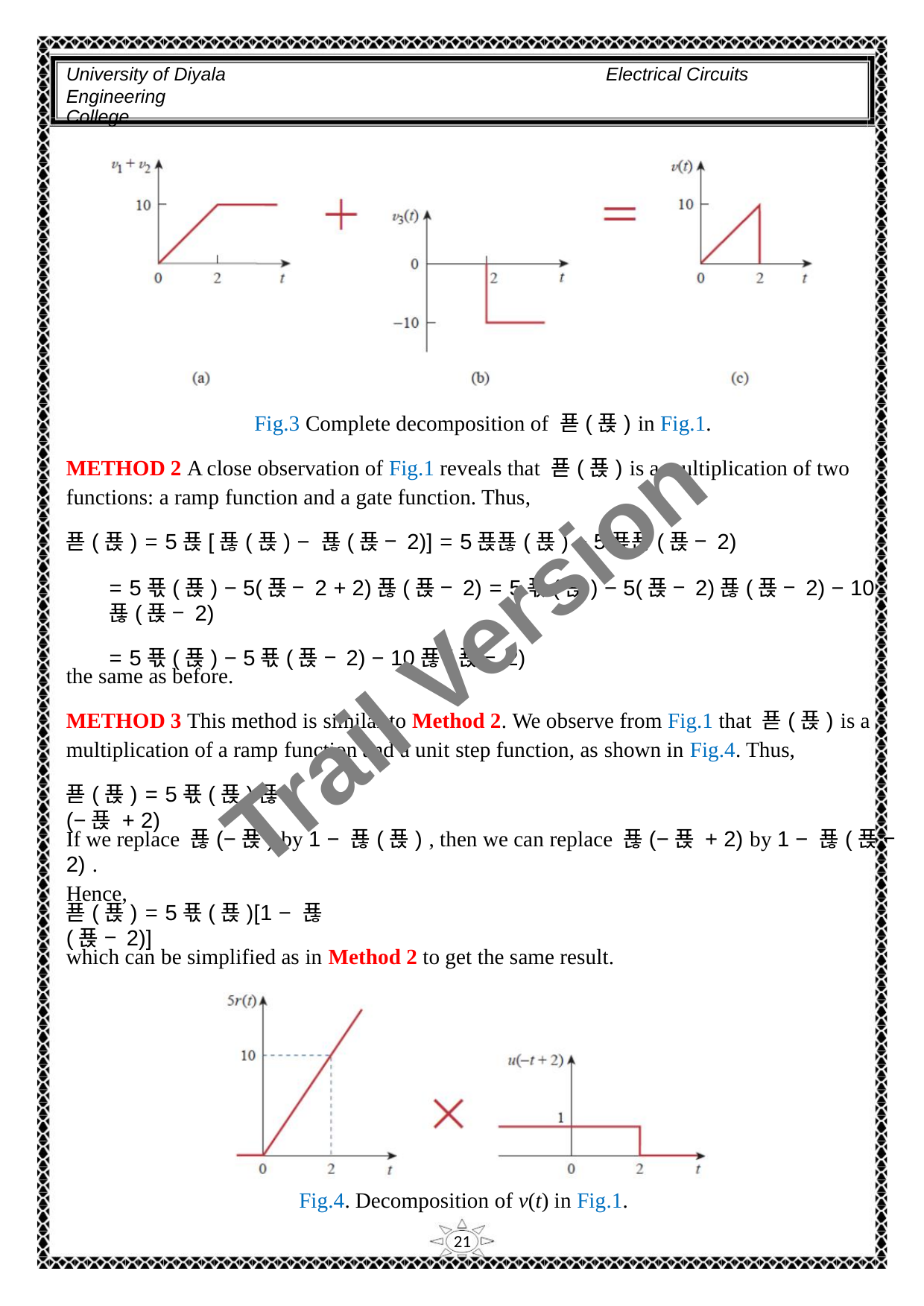

University of Diyala
Engineering College
Electrical Circuits
Fig.3 Complete decomposition of 푣(푡) in Fig.1.
METHOD 2 A close observation of Fig.1 reveals that 푣(푡) is a multiplication of two
functions: a ramp function and a gate function. Thus,
푣(푡) = 5푡[푢(푡) − 푢(푡 − 2)] = 5푡푢(푡) − 5푡푢(푡 − 2)
= 5푟(푡) − 5(푡 − 2 + 2)푢(푡 − 2) = 5푟(푡) − 5(푡 − 2)푢(푡 − 2) − 10푢(푡 − 2)
= 5푟(푡) − 5푟(푡 − 2) − 10푢(푡 − 2)
Trail Version
Trail Version
Trail Version
Trail Version
Trail Version
Trail Version
Trail Version
Trail Version
Trail Version
Trail Version
Trail Version
Trail Version
Trail Version
the same as before.
METHOD 3 This method is similar to Method 2. We observe from Fig.1 that 푣(푡) is a
multiplication of a ramp function and a unit step function, as shown in Fig.4. Thus,
푣(푡) = 5푟(푡)푢(−푡 + 2)
If we replace 푢(−푡) by 1 − 푢(푡) , then we can replace 푢(−푡 + 2) by 1 − 푢(푡 − 2) .
Hence,
푣(푡) = 5푟(푡)[1 − 푢(푡 − 2)]
which can be simplified as in Method 2 to get the same result.
Fig.4. Decomposition of v(t) in Fig.1.
21